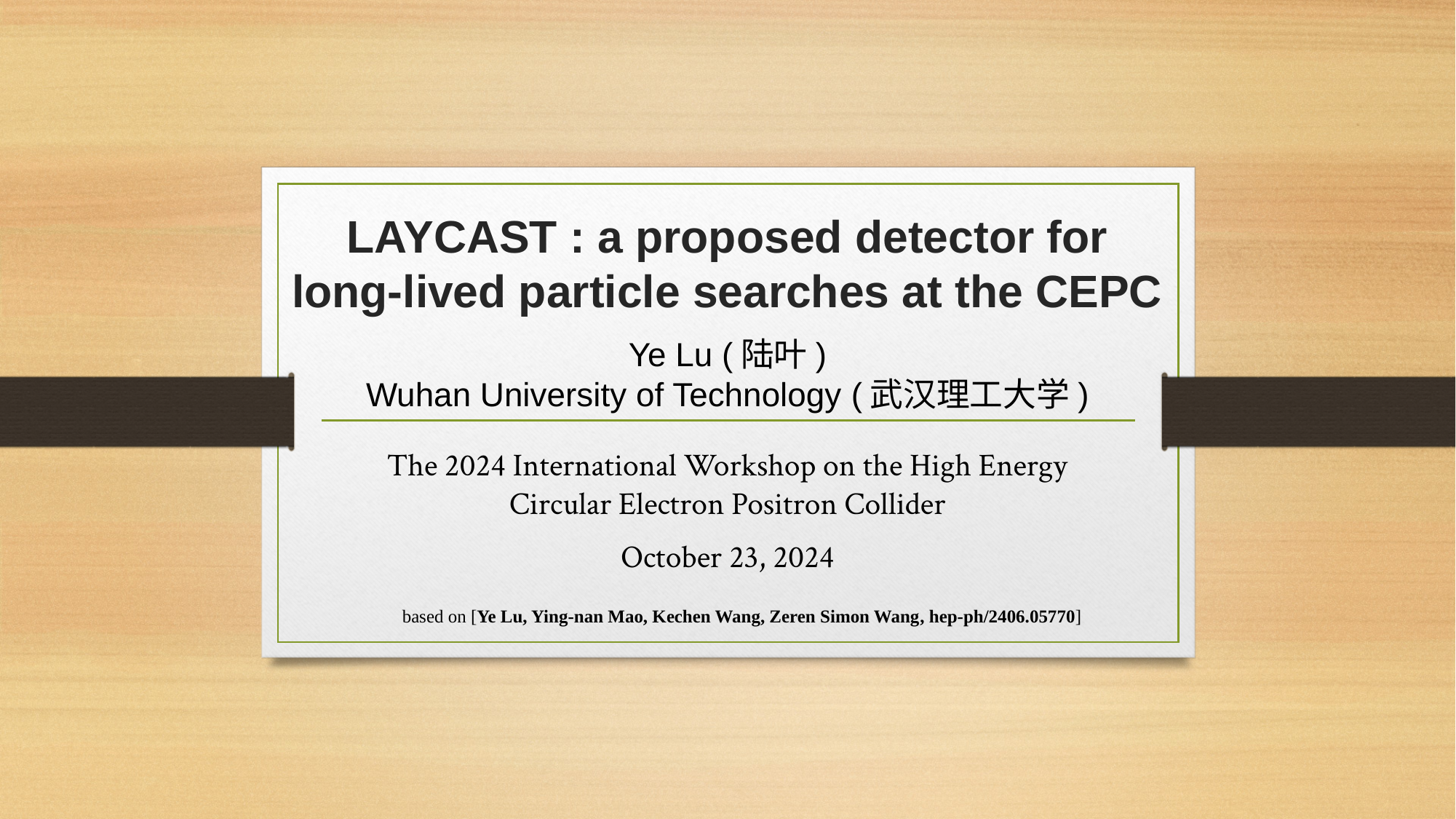

# LAYCAST : a proposed detector for long-lived particle searches at the CEPC
Ye Lu (陆叶)
Wuhan University of Technology (武汉理工大学)
The 2024 International Workshop on the High Energy Circular Electron Positron Collider
October 23, 2024
based on [Ye Lu, Ying-nan Mao, Kechen Wang, Zeren Simon Wang, hep-ph/2406.05770]
1